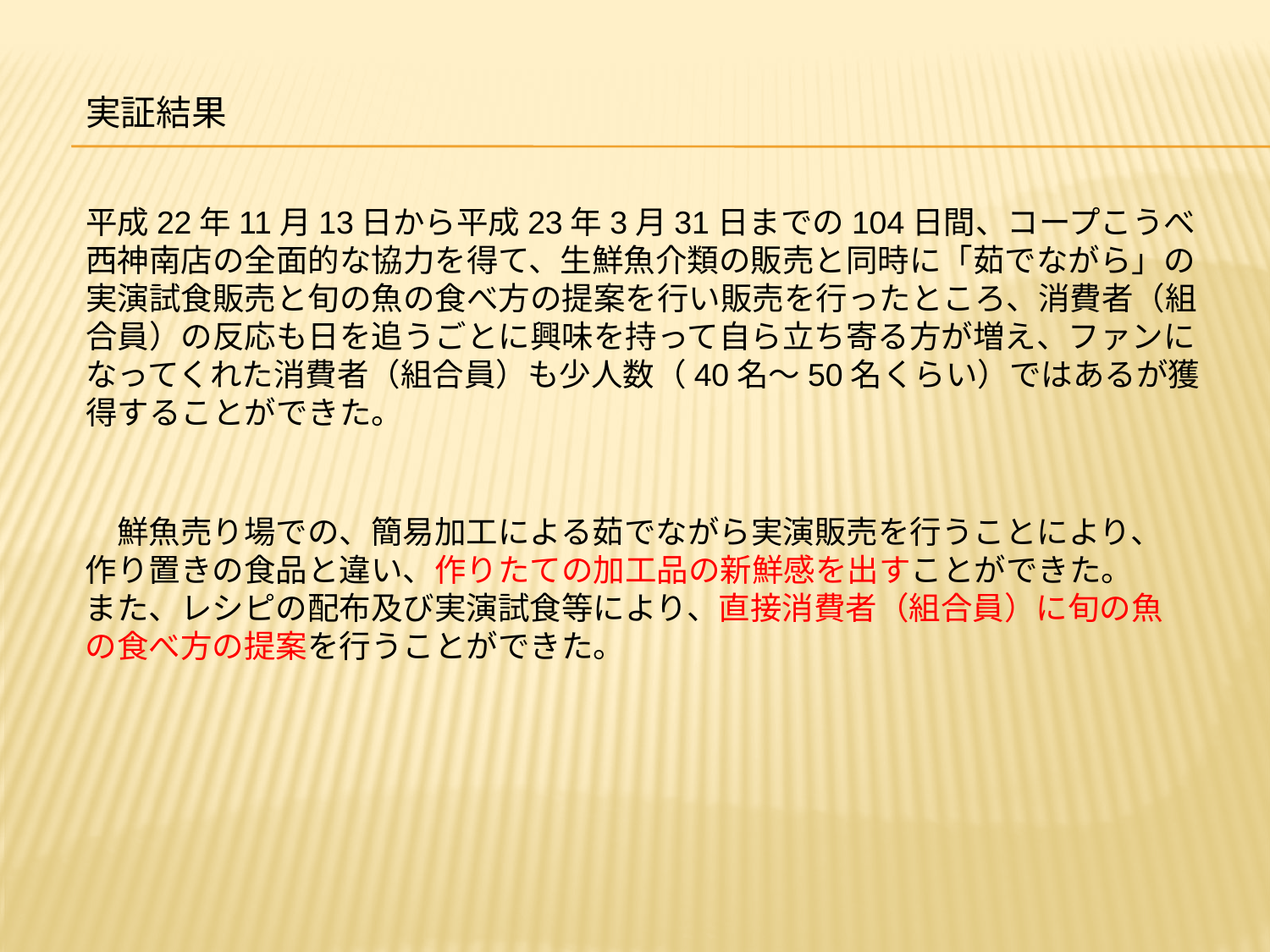

実証結果
平成22年11月13日から平成23年3月31日までの104日間、コープこうべ西神南店の全面的な協力を得て、生鮮魚介類の販売と同時に「茹でながら」の実演試食販売と旬の魚の食べ方の提案を行い販売を行ったところ、消費者（組合員）の反応も日を追うごとに興味を持って自ら立ち寄る方が増え、ファンになってくれた消費者（組合員）も少人数（40名～50名くらい）ではあるが獲得することができた。
　鮮魚売り場での、簡易加工による茹でながら実演販売を行うことにより、作り置きの食品と違い、作りたての加工品の新鮮感を出すことができた。
また、レシピの配布及び実演試食等により、直接消費者（組合員）に旬の魚の食べ方の提案を行うことができた。